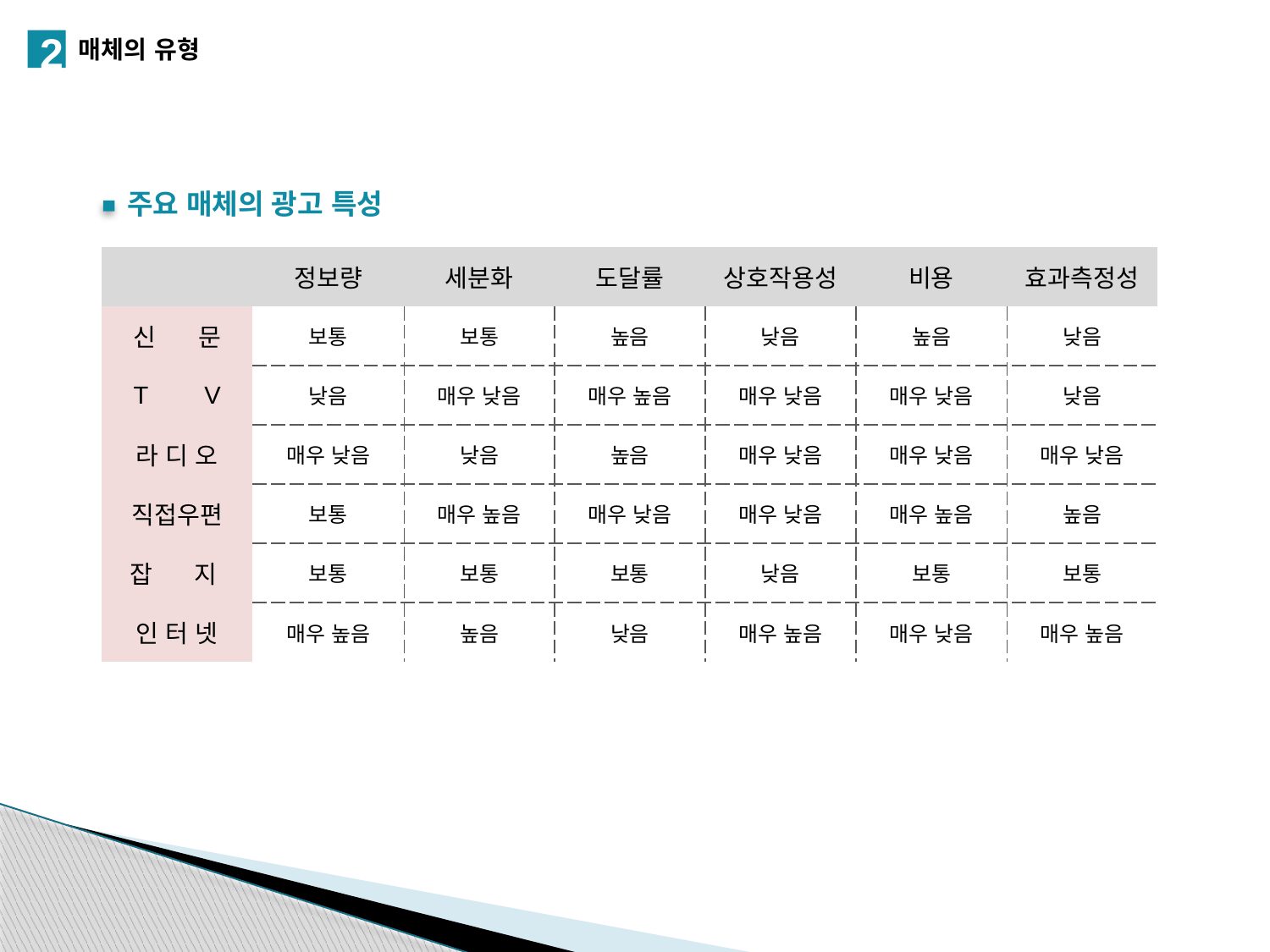

2
매체의 유형

주요 매체의 광고 특성

|  | 정보량 | 세분화 | 도달률 | 상호작용성 | 비용 | 효과측정성 |
| --- | --- | --- | --- | --- | --- | --- |
| 신 문 | 보통 | 보통 | 높음 | 낮음 | 높음 | 낮음 |
| T V | 낮음 | 매우 낮음 | 매우 높음 | 매우 낮음 | 매우 낮음 | 낮음 |
| 라 디 오 | 매우 낮음 | 낮음 | 높음 | 매우 낮음 | 매우 낮음 | 매우 낮음 |
| 직접우편 | 보통 | 매우 높음 | 매우 낮음 | 매우 낮음 | 매우 높음 | 높음 |
| 잡 지 | 보통 | 보통 | 보통 | 낮음 | 보통 | 보통 |
| 인 터 넷 | 매우 높음 | 높음 | 낮음 | 매우 높음 | 매우 낮음 | 매우 높음 |